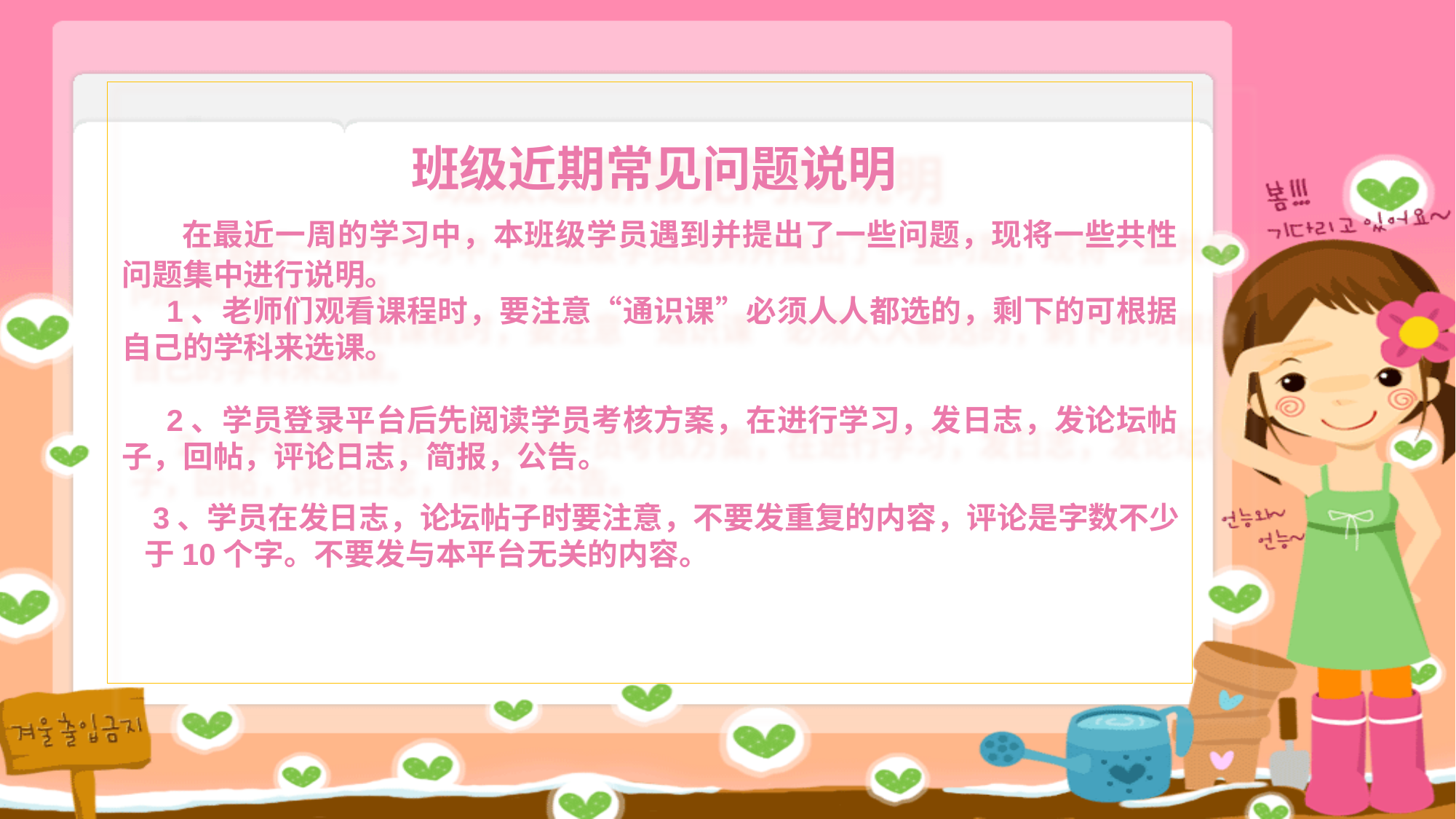

班级近期常见问题说明
    在最近一周的学习中，本班级学员遇到并提出了一些问题，现将一些共性问题集中进行说明。
     1、老师们观看课程时，要注意“通识课”必须人人都选的，剩下的可根据自己的学科来选课。

     2、学员登录平台后先阅读学员考核方案，在进行学习，发日志，发论坛帖子，回帖，评论日志，简报，公告。

 3、学员在发日志，论坛帖子时要注意，不要发重复的内容，评论是字数不少
于10个字。不要发与本平台无关的内容。